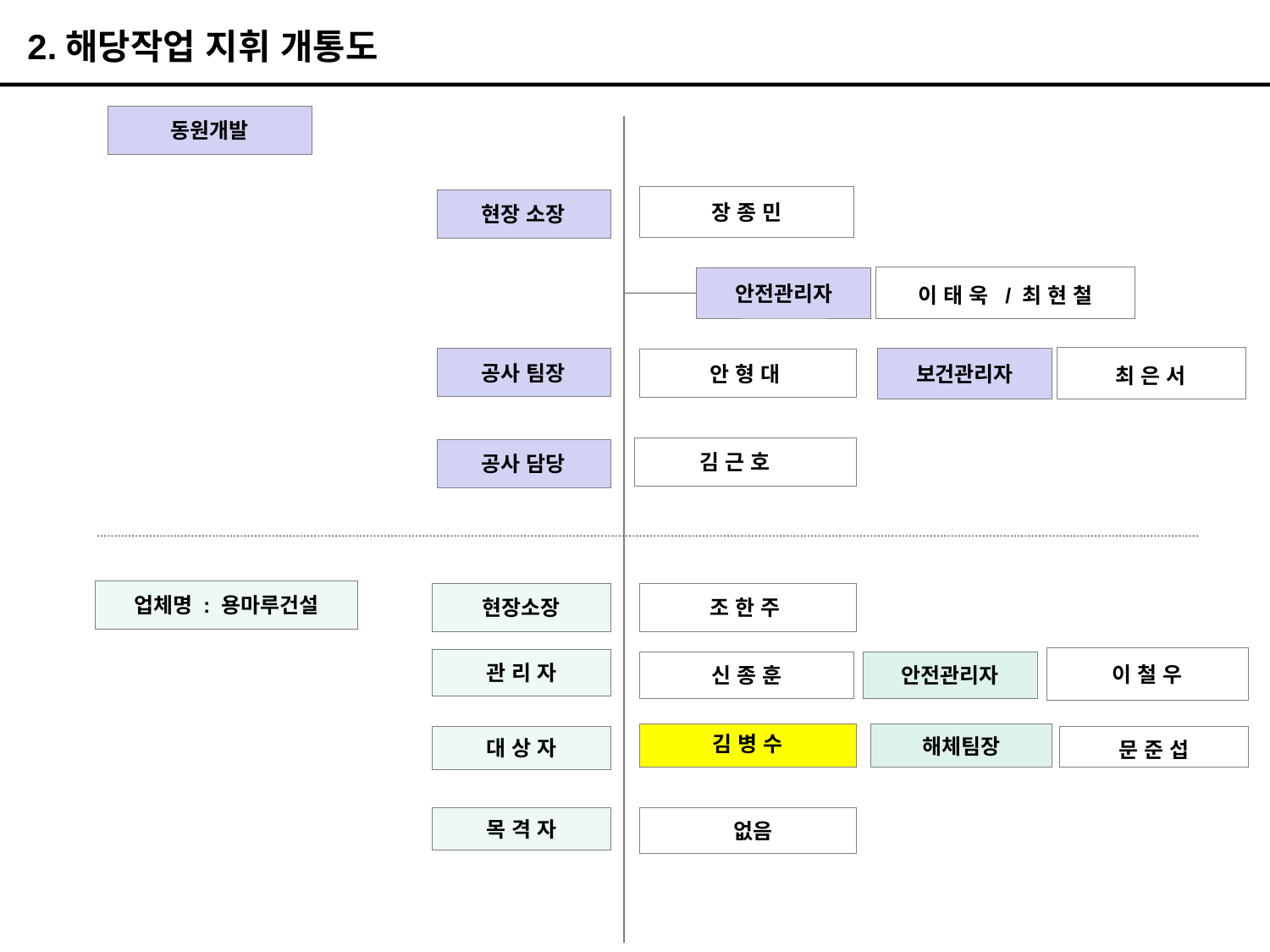

2.해당작업 지휘 개통도
동원개발

장 종 민
현장 소장

이 태 욱  / 최 현 철
안전관리자
최 은 서
보건관리자
공사 팀장
안 형 대
        김 근 호
공사 담당

업체명 : 용마루건설
현장소장
조 한 주
이 철 우
관 리 자
신 종 훈
안전관리자
김 병 수
해체팀장
대 상 자
문 준 섭
목 격 자
 없음